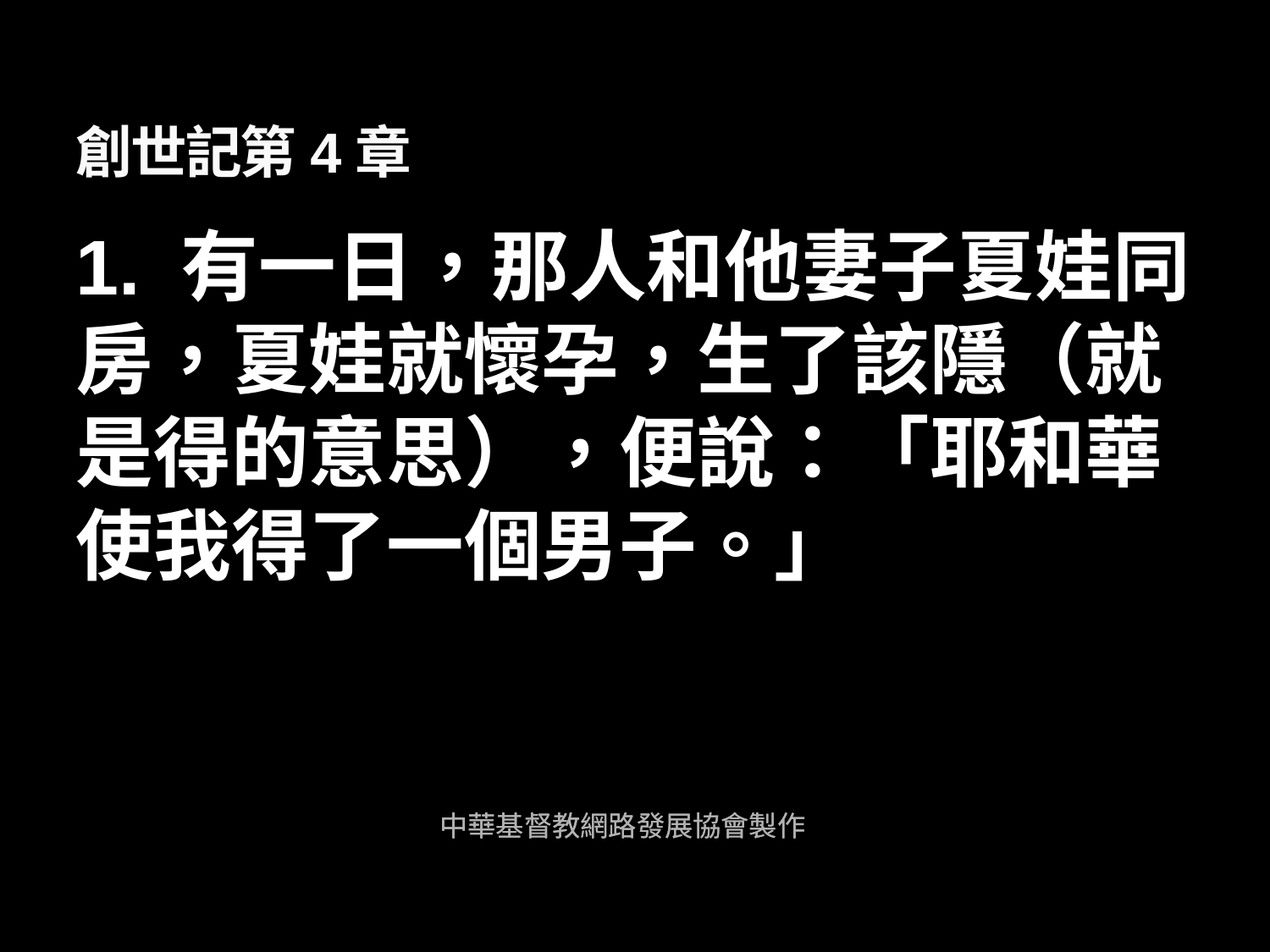

# 創世記第4章
1. 有一日，那人和他妻子夏娃同房，夏娃就懷孕，生了該隱（就是得的意思），便說：「耶和華使我得了一個男子。」